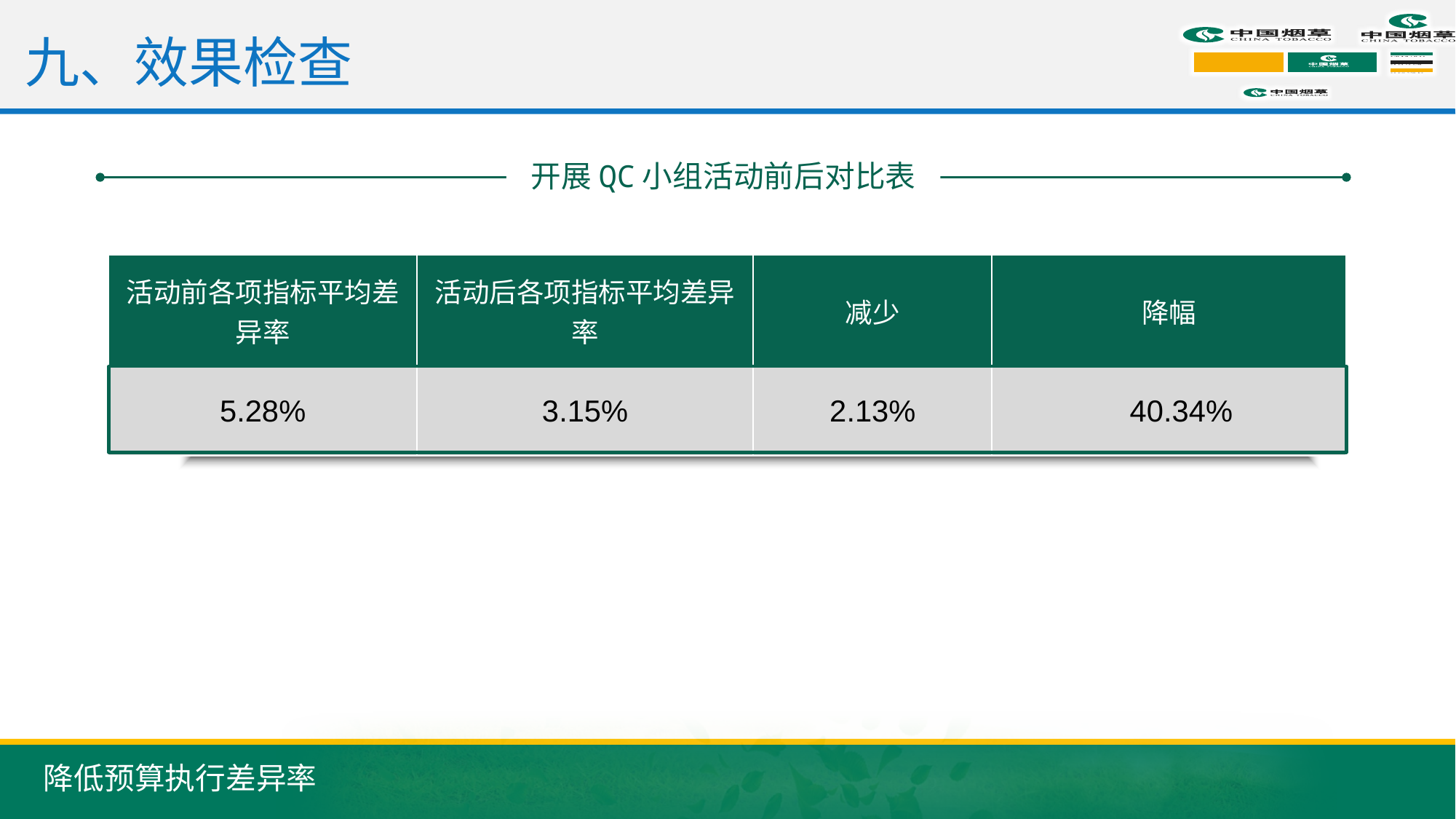

九、效果检查
开展QC小组活动前后对比表
| 活动前各项指标平均差异率 | 活动后各项指标平均差异率 | 减少 | 降幅 |
| --- | --- | --- | --- |
| 5.28% | 3.15% | 2.13% | 40.34% |